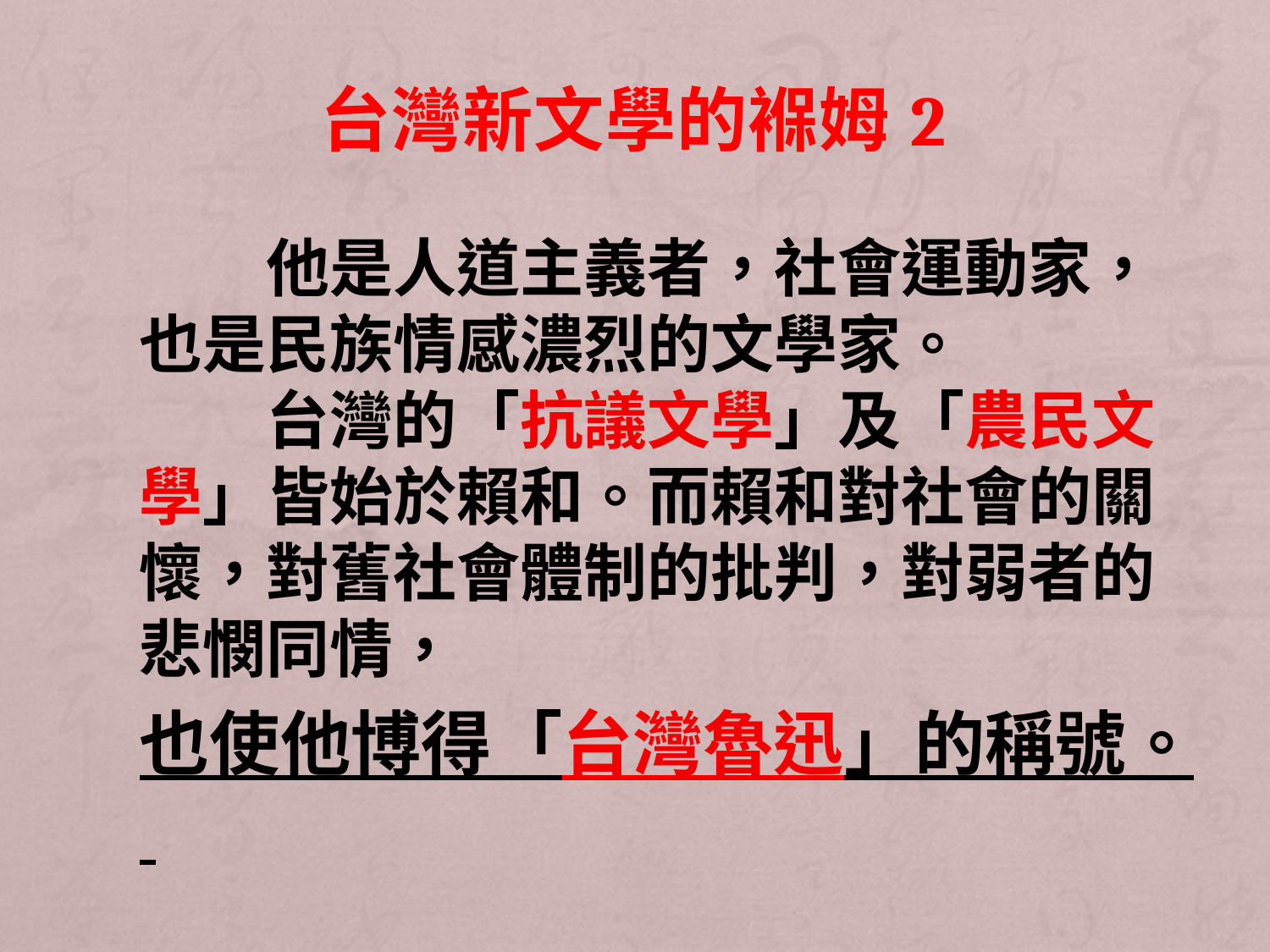

# 台灣新文學的褓姆2
	他是人道主義者，社會運動家，也是民族情感濃烈的文學家。
　　台灣的「抗議文學」及「農民文學」皆始於賴和。而賴和對社會的關懷，對舊社會體制的批判，對弱者的悲憫同情，
也使他博得「台灣魯迅」的稱號。